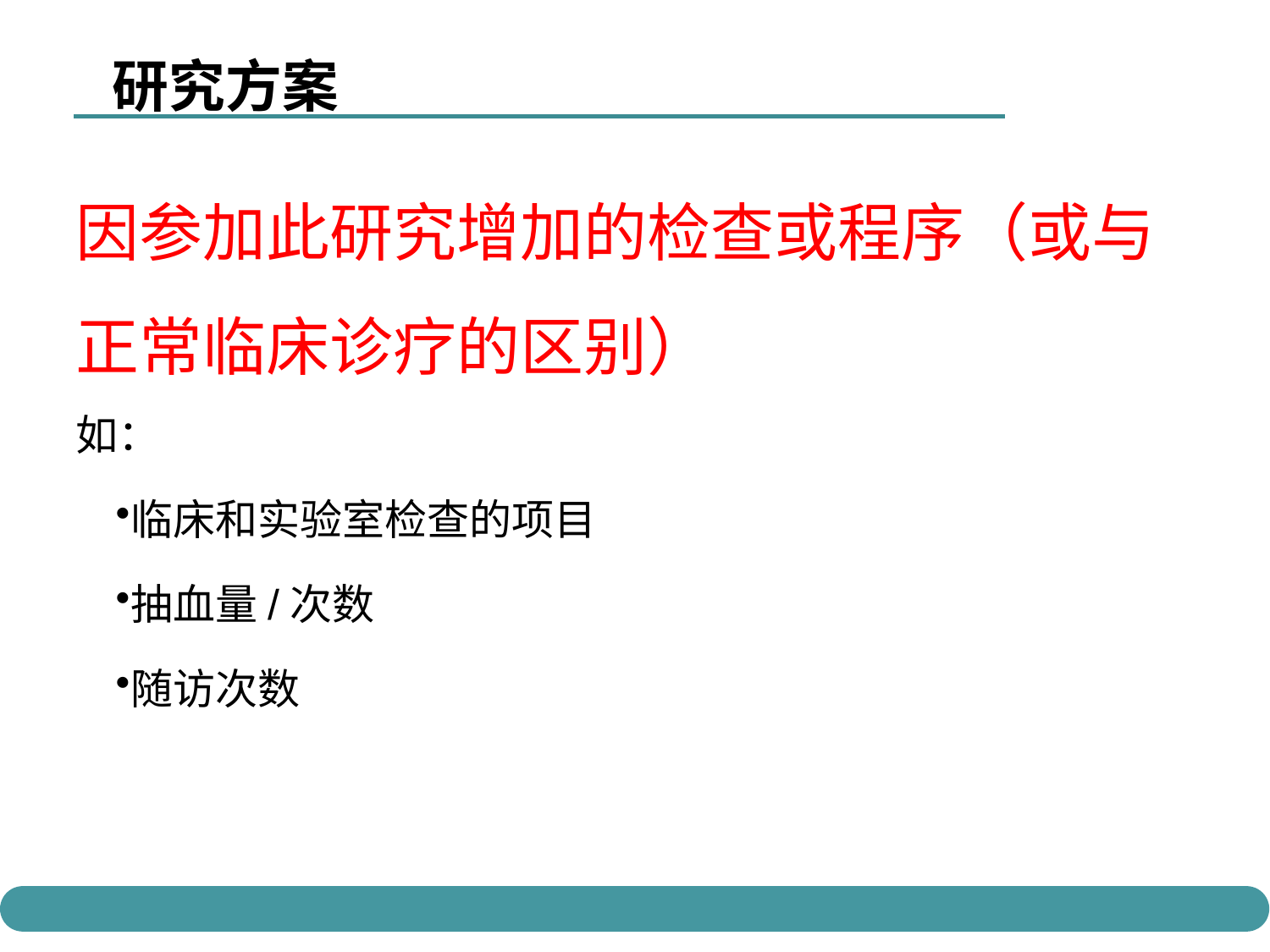

研究方案
因参加此研究增加的检查或程序（或与正常临床诊疗的区别）
如：
临床和实验室检查的项目
抽血量/次数
随访次数

8